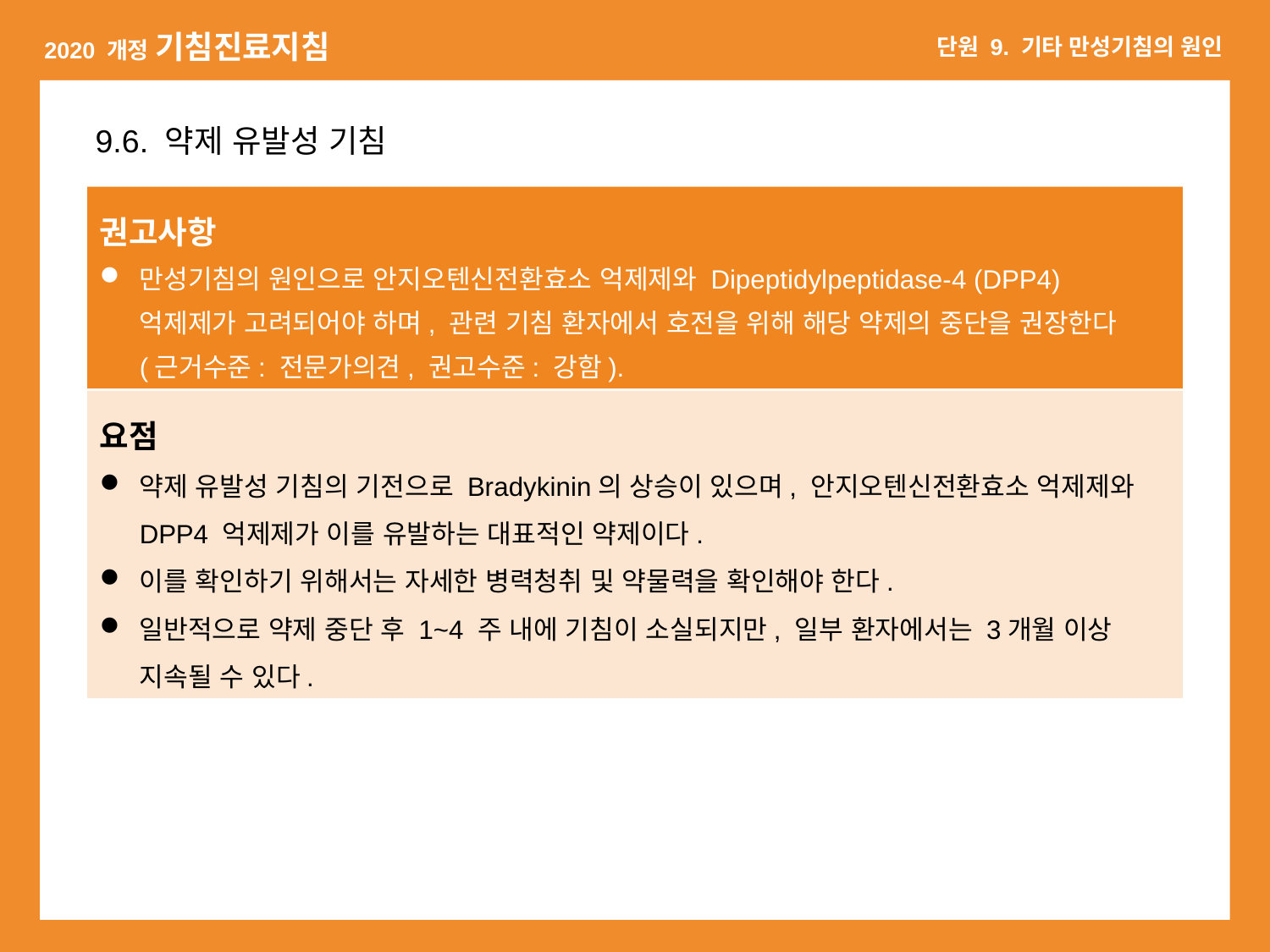

9.6. 약제 유발성 기침
권고사항
만성기침의 원인으로 안지오텐신전환효소 억제제와 Dipeptidylpeptidase-4 (DPP4) 억제제가 고려되어야 하며, 관련 기침 환자에서 호전을 위해 해당 약제의 중단을 권장한다 (근거수준: 전문가의견, 권고수준: 강함).
요점
약제 유발성 기침의 기전으로 Bradykinin의 상승이 있으며, 안지오텐신전환효소 억제제와DPP4 억제제가 이를 유발하는 대표적인 약제이다.
이를 확인하기 위해서는 자세한 병력청취 및 약물력을 확인해야 한다.
일반적으로 약제 중단 후 1~4 주 내에 기침이 소실되지만, 일부 환자에서는 3개월 이상 지속될 수 있다.